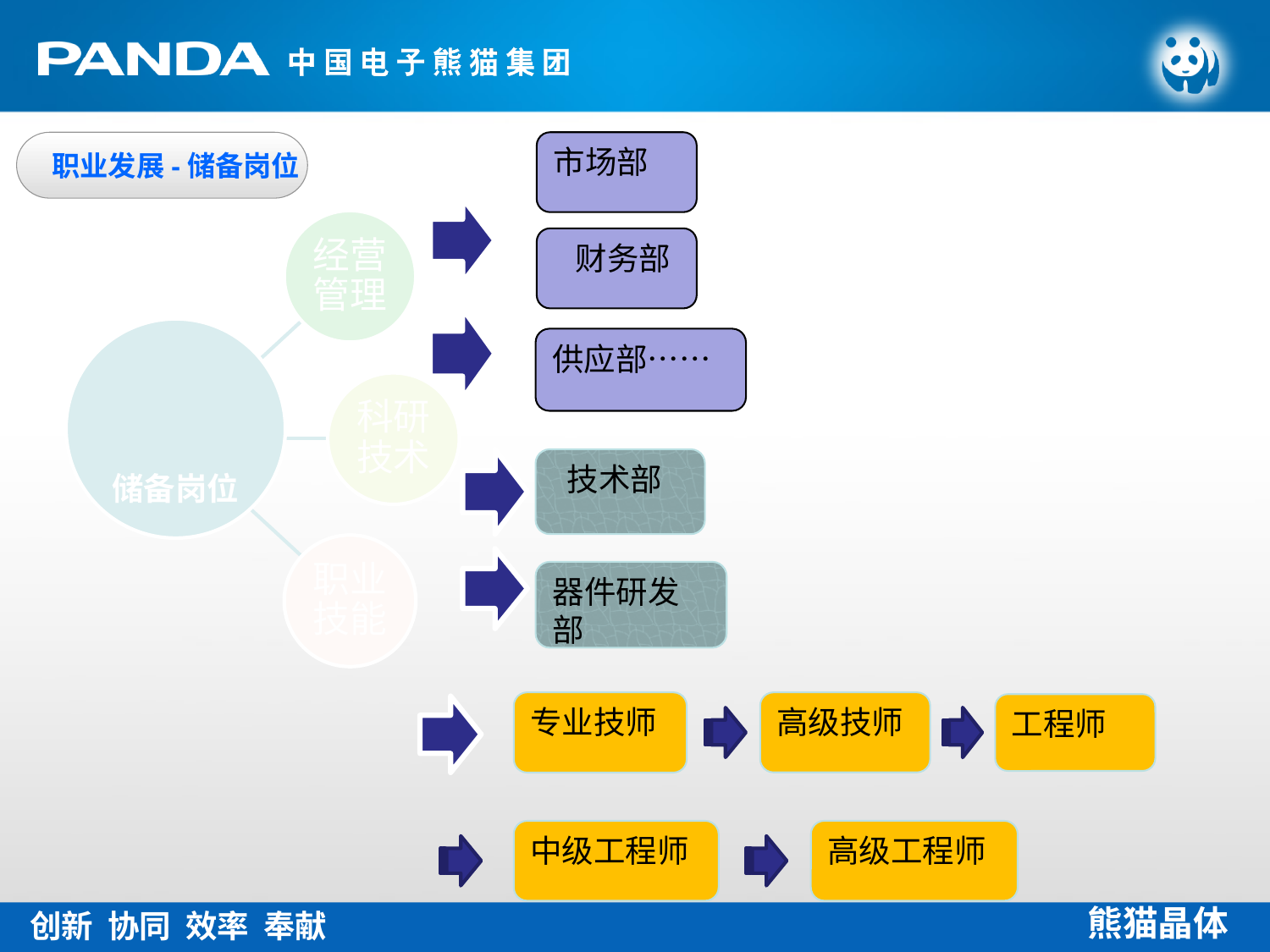

职业发展-储备岗位
市场部

经营管理
科研技术
职业技能
  财务部

供应部……

 技术部
储备岗位

器件研发部
专业技师
高级技师
工程师

中级工程师
高级工程师